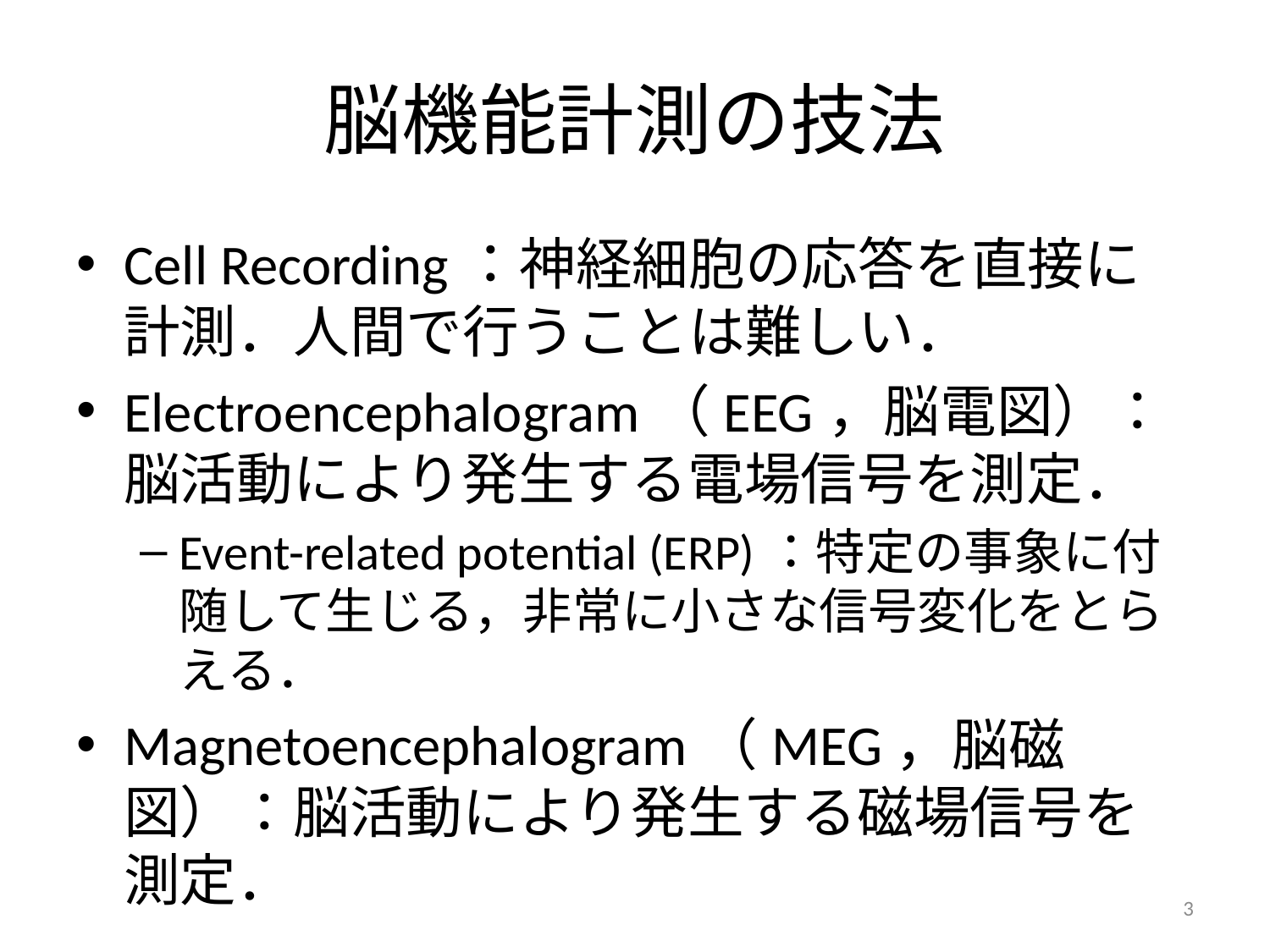

# 脳機能計測の技法
Cell Recording：神経細胞の応答を直接に計測．人間で行うことは難しい．
Electroencephalogram（EEG，脳電図）：脳活動により発生する電場信号を測定．
Event-related potential (ERP)：特定の事象に付随して生じる，非常に小さな信号変化をとらえる．
Magnetoencephalogram（MEG，脳磁図）：脳活動により発生する磁場信号を測定．
3